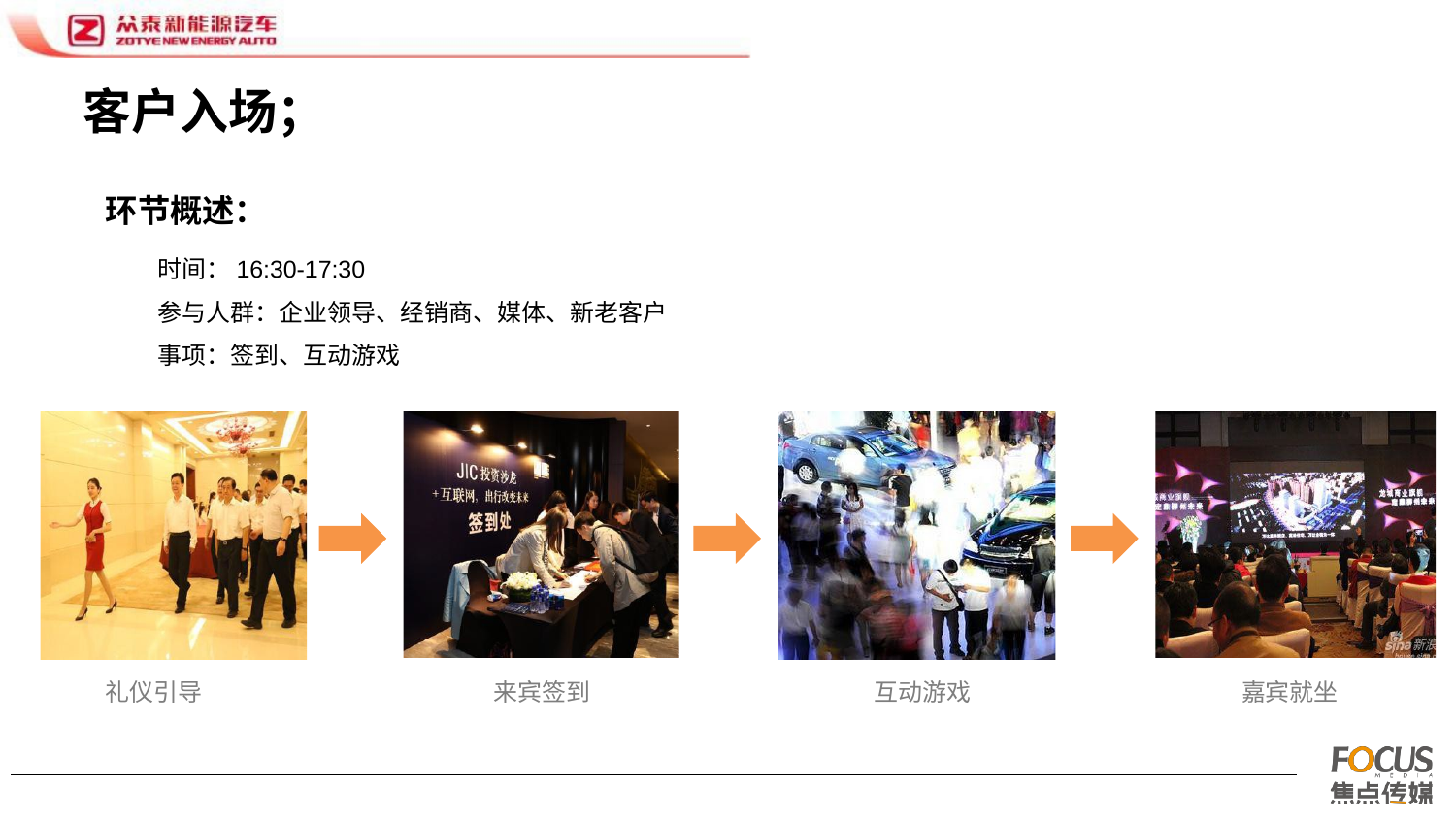

# 客户入场；
环节概述：
时间：16:30-17:30
参与人群：企业领导、经销商、媒体、新老客户 事项：签到、互动游戏

礼仪引导
来宾签到
互动游戏
嘉宾就坐